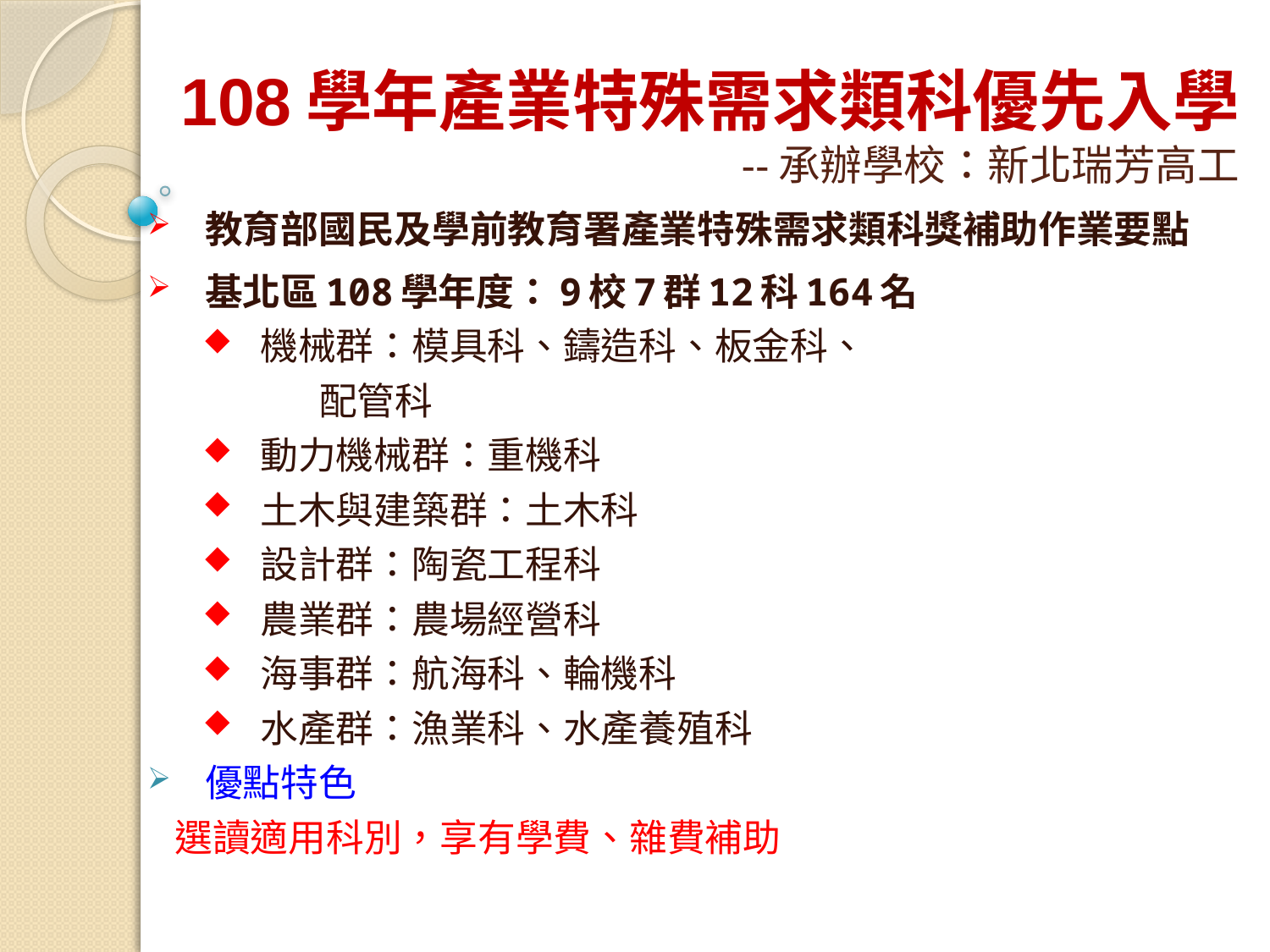

# 108學年產業特殊需求類科優先入學 --承辦學校：新北瑞芳高工
教育部國民及學前教育署產業特殊需求類科獎補助作業要點
基北區108學年度：9校7群12科164名
機械群：模具科、鑄造科、板金科、
       配管科
動力機械群：重機科
土木與建築群：土木科
設計群：陶瓷工程科
農業群：農場經營科
海事群：航海科、輪機科
水產群：漁業科、水產養殖科
優點特色
  選讀適用科別，享有學費、雜費補助